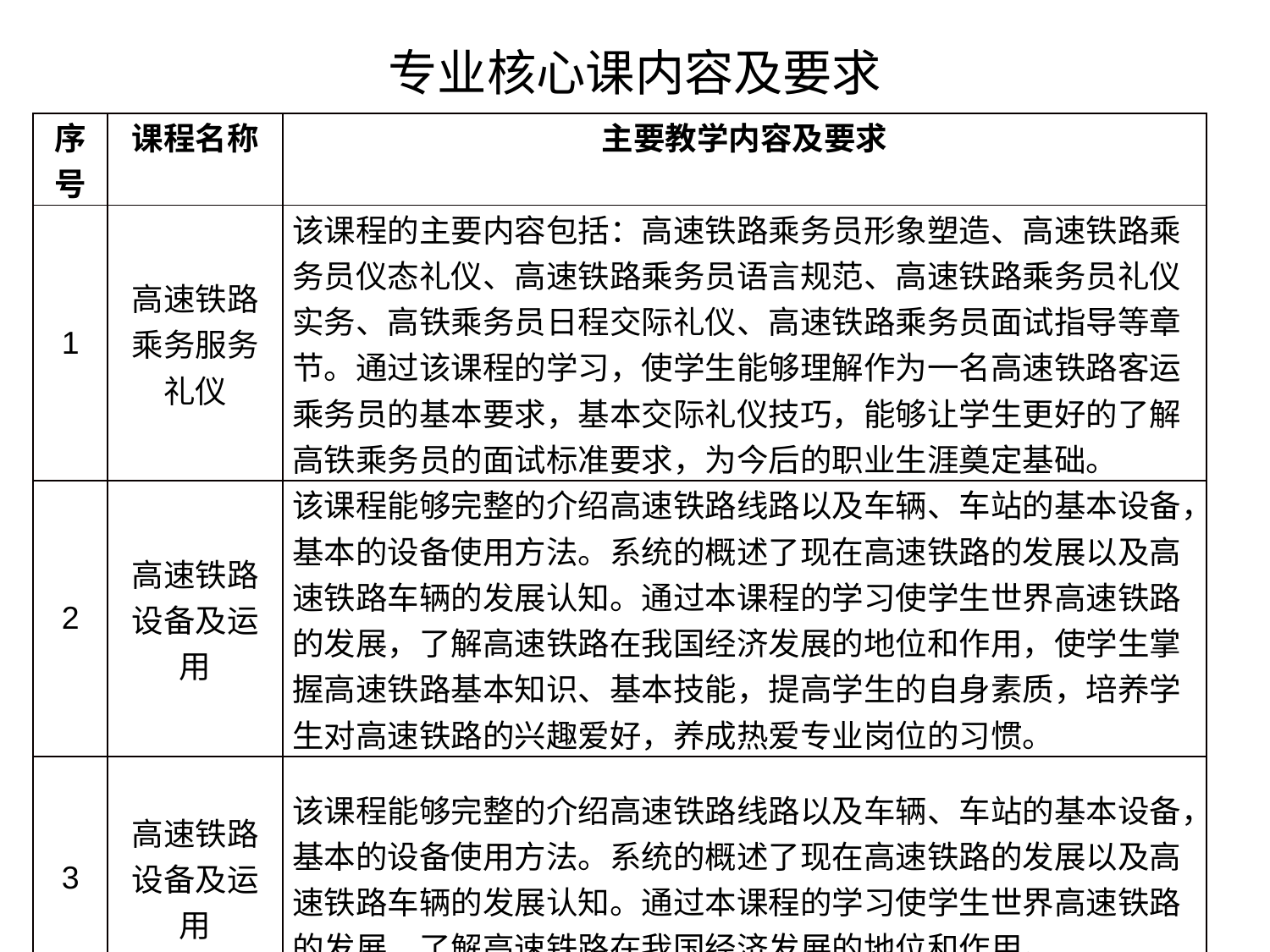

# 专业核心课内容及要求
| 序号 | 课程名称 | 主要教学内容及要求 |
| --- | --- | --- |
| 1 | 高速铁路乘务服务礼仪 | 该课程的主要内容包括：高速铁路乘务员形象塑造、高速铁路乘务员仪态礼仪、高速铁路乘务员语言规范、高速铁路乘务员礼仪实务、高铁乘务员日程交际礼仪、高速铁路乘务员面试指导等章节。通过该课程的学习，使学生能够理解作为一名高速铁路客运乘务员的基本要求，基本交际礼仪技巧，能够让学生更好的了解高铁乘务员的面试标准要求，为今后的职业生涯奠定基础。 |
| 2 | 高速铁路设备及运用 | 该课程能够完整的介绍高速铁路线路以及车辆、车站的基本设备，基本的设备使用方法。系统的概述了现在高速铁路的发展以及高速铁路车辆的发展认知。通过本课程的学习使学生世界高速铁路的发展，了解高速铁路在我国经济发展的地位和作用，使学生掌握高速铁路基本知识、基本技能，提高学生的自身素质，培养学生对高速铁路的兴趣爱好，养成热爱专业岗位的习惯。 |
| 3 | 高速铁路设备及运用 | 该课程能够完整的介绍高速铁路线路以及车辆、车站的基本设备，基本的设备使用方法。系统的概述了现在高速铁路的发展以及高速铁路车辆的发展认知。通过本课程的学习使学生世界高速铁路的发展，了解高速铁路在我国经济发展的地位和作用。 |